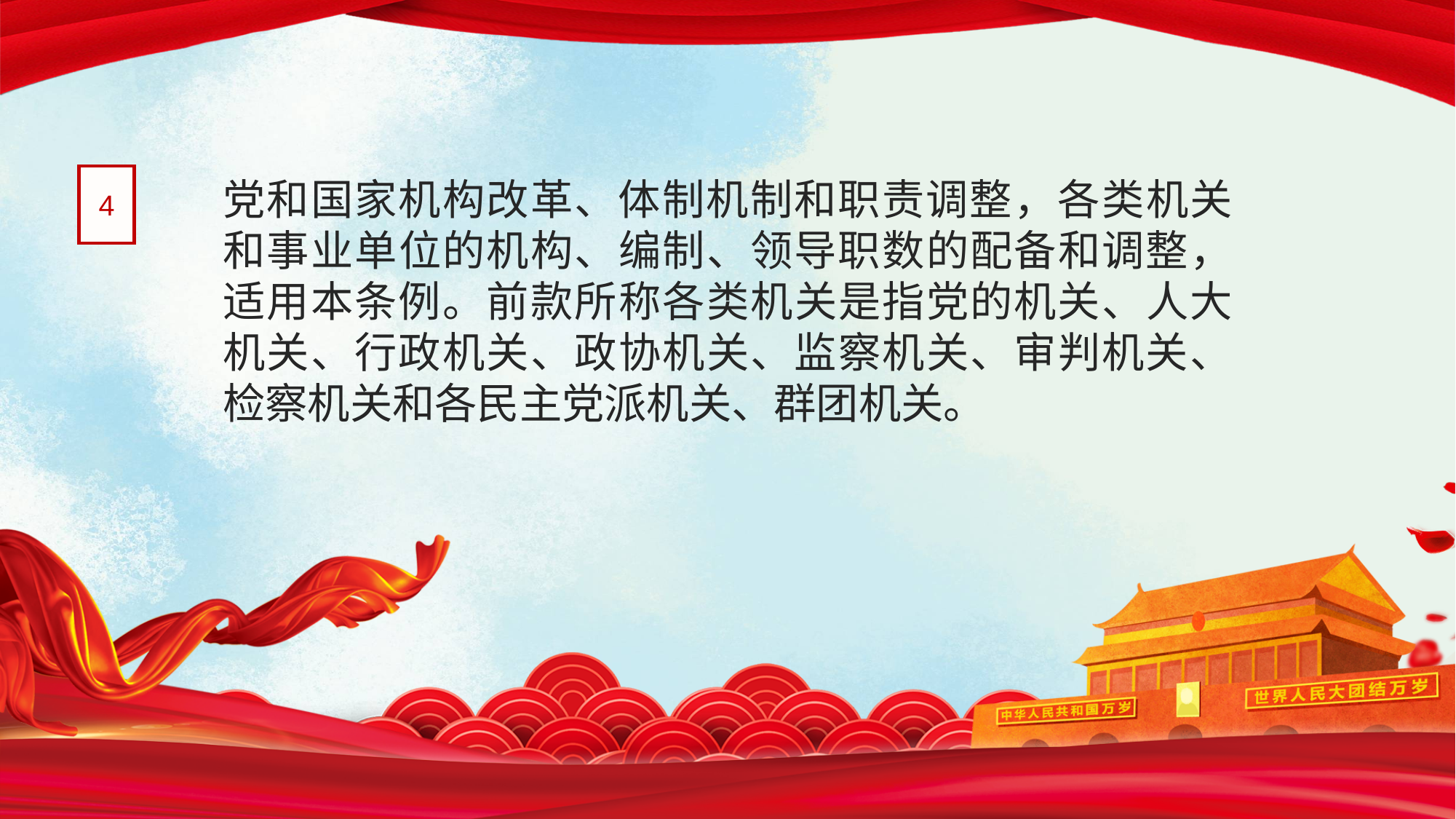

4
党和国家机构改革、体制机制和职责调整，各类机关和事业单位的机构、编制、领导职数的配备和调整，适用本条例。前款所称各类机关是指党的机关、人大机关、行政机关、政协机关、监察机关、审判机关、检察机关和各民主党派机关、群团机关。